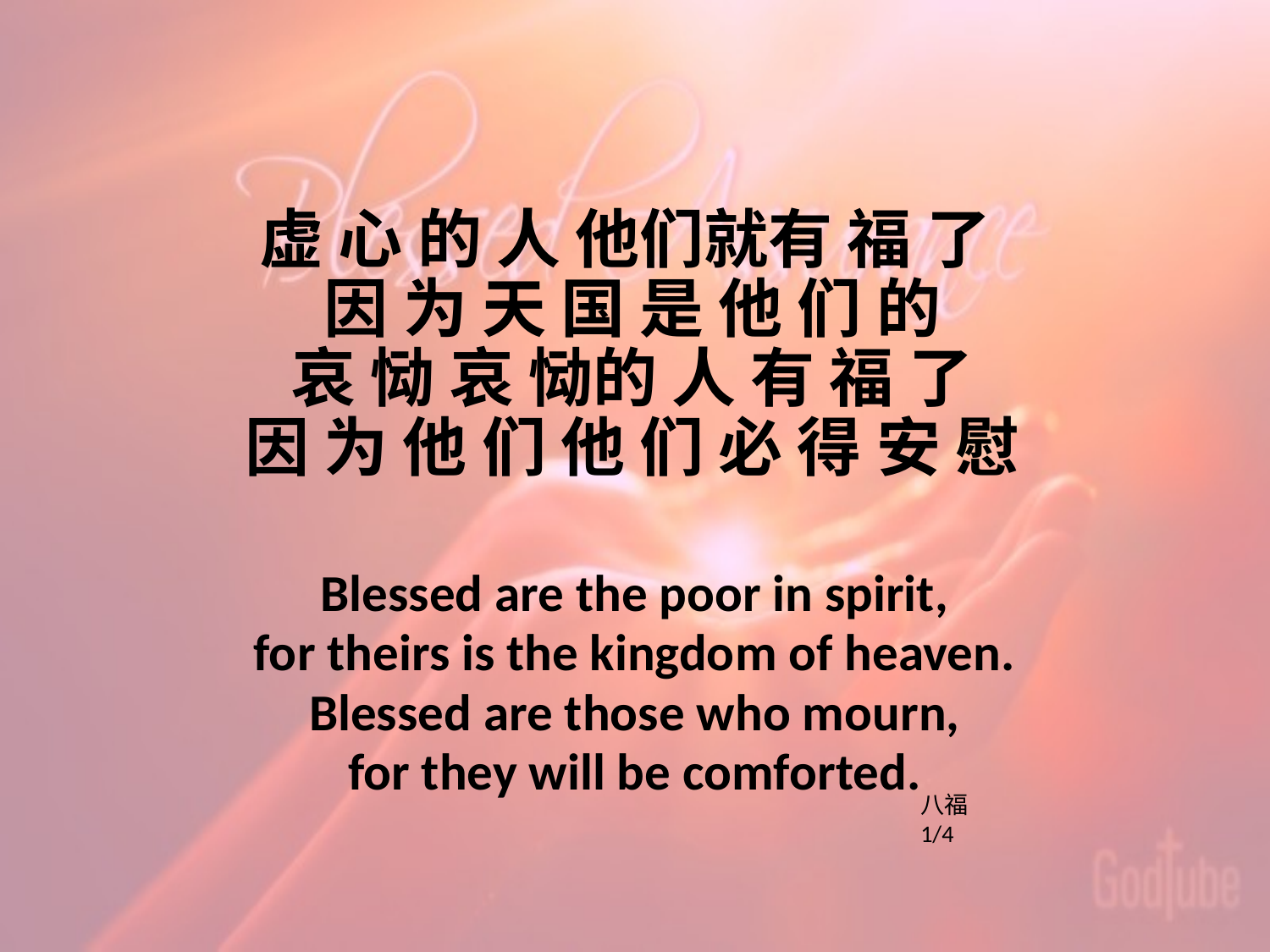

# 虚 心 的 人 他们就有 福 了 因 为 天 国 是 他 们 的 哀 恸 哀 恸的 人 有 福 了 因 为 他 们 他 们 必 得 安 慰
Blessed are the poor in spirit,
for theirs is the kingdom of heaven.
Blessed are those who mourn,
for they will be comforted.
八福 1/4